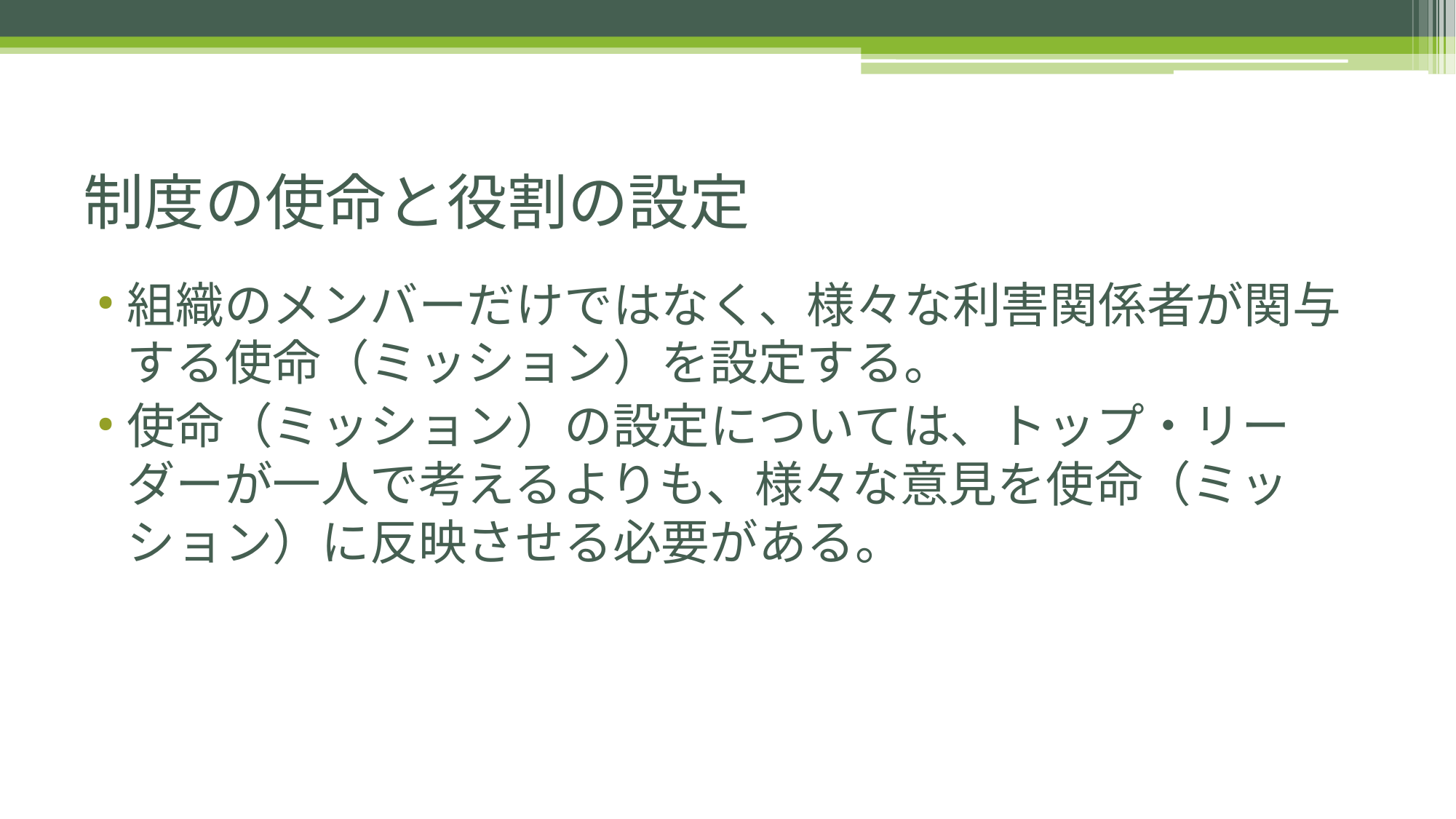

# 制度の使命と役割の設定
組織のメンバーだけではなく、様々な利害関係者が関与する使命（ミッション）を設定する。
使命（ミッション）の設定については、トップ・リーダーが一人で考えるよりも、様々な意見を使命（ミッション）に反映させる必要がある。